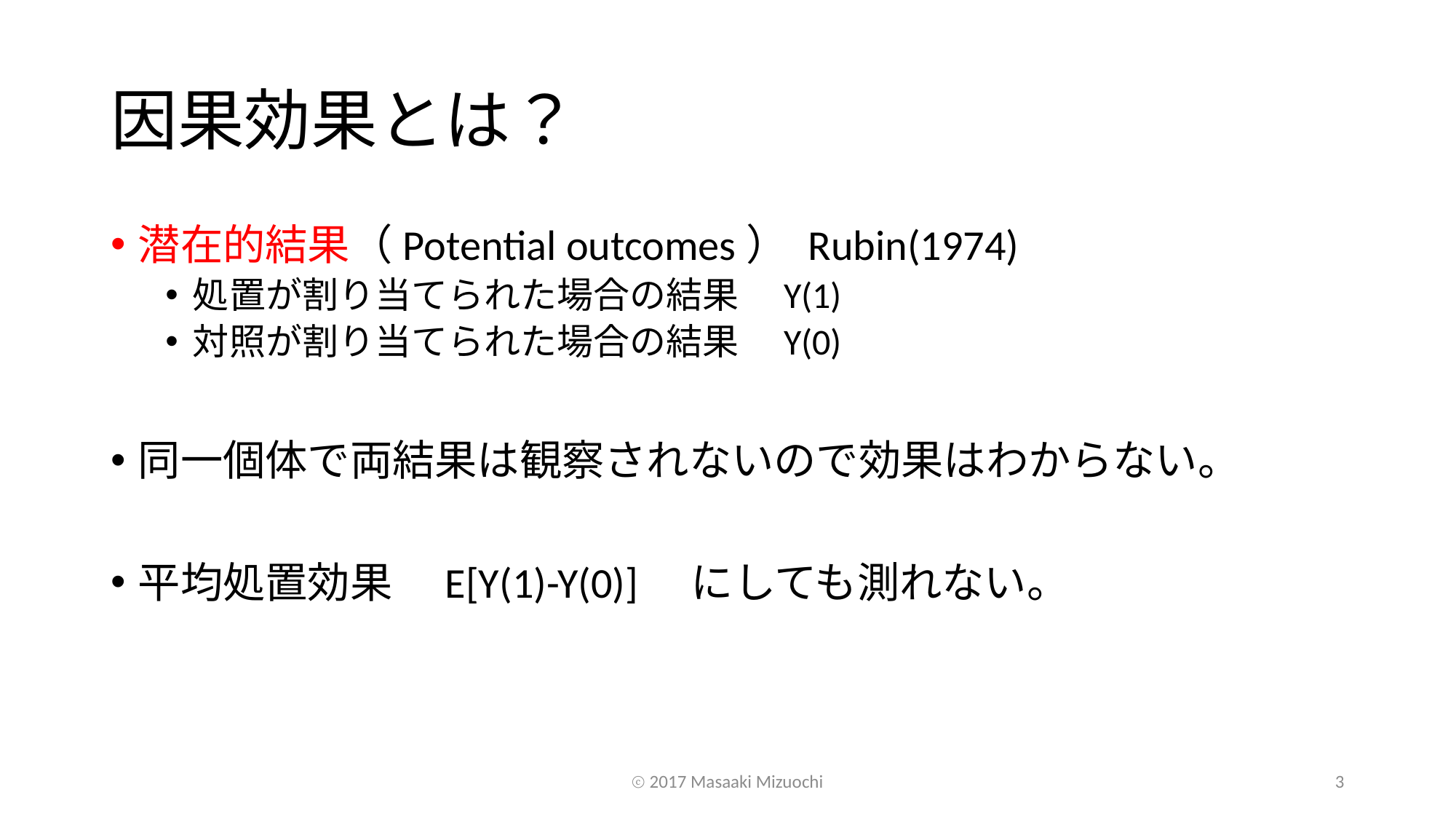

# 因果効果とは？
潜在的結果（Potential outcomes） Rubin(1974)
処置が割り当てられた場合の結果　Y(1)
対照が割り当てられた場合の結果　Y(0)

同一個体で両結果は観察されないので効果はわからない。

平均処置効果　E[Y(1)-Y(0)]　にしても測れない。

ⓒ 2017 Masaaki Mizuochi
3